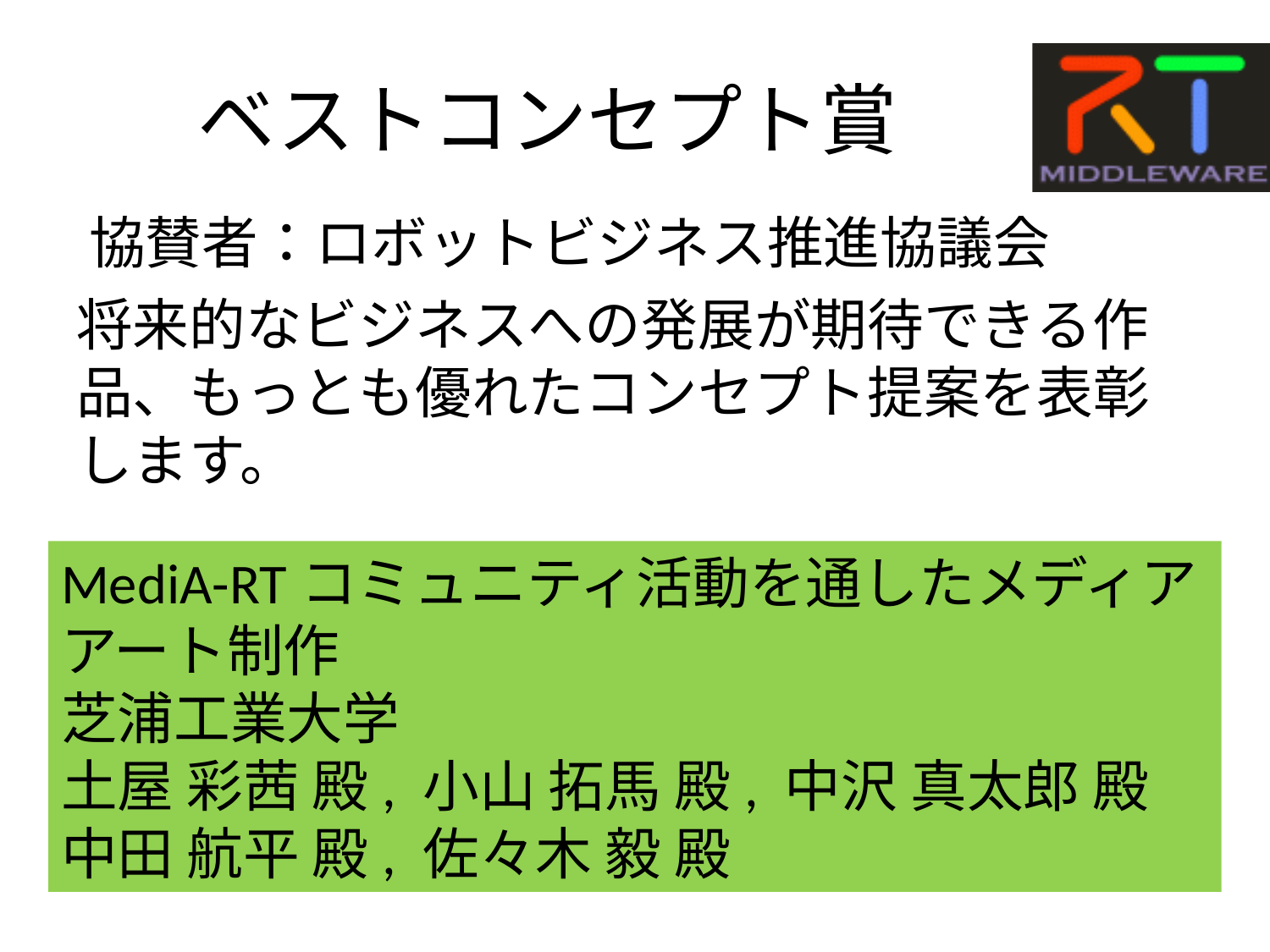

# ベストコンセプト賞
協賛者：ロボットビジネス推進協議会
将来的なビジネスへの発展が期待できる作品、もっとも優れたコンセプト提案を表彰します。
MediA-RTコミュニティ活動を通したメディアアート制作
芝浦工業大学
土屋 彩茜 殿, 小山 拓馬 殿, 中沢 真太郎 殿
中田 航平 殿, 佐々木 毅 殿